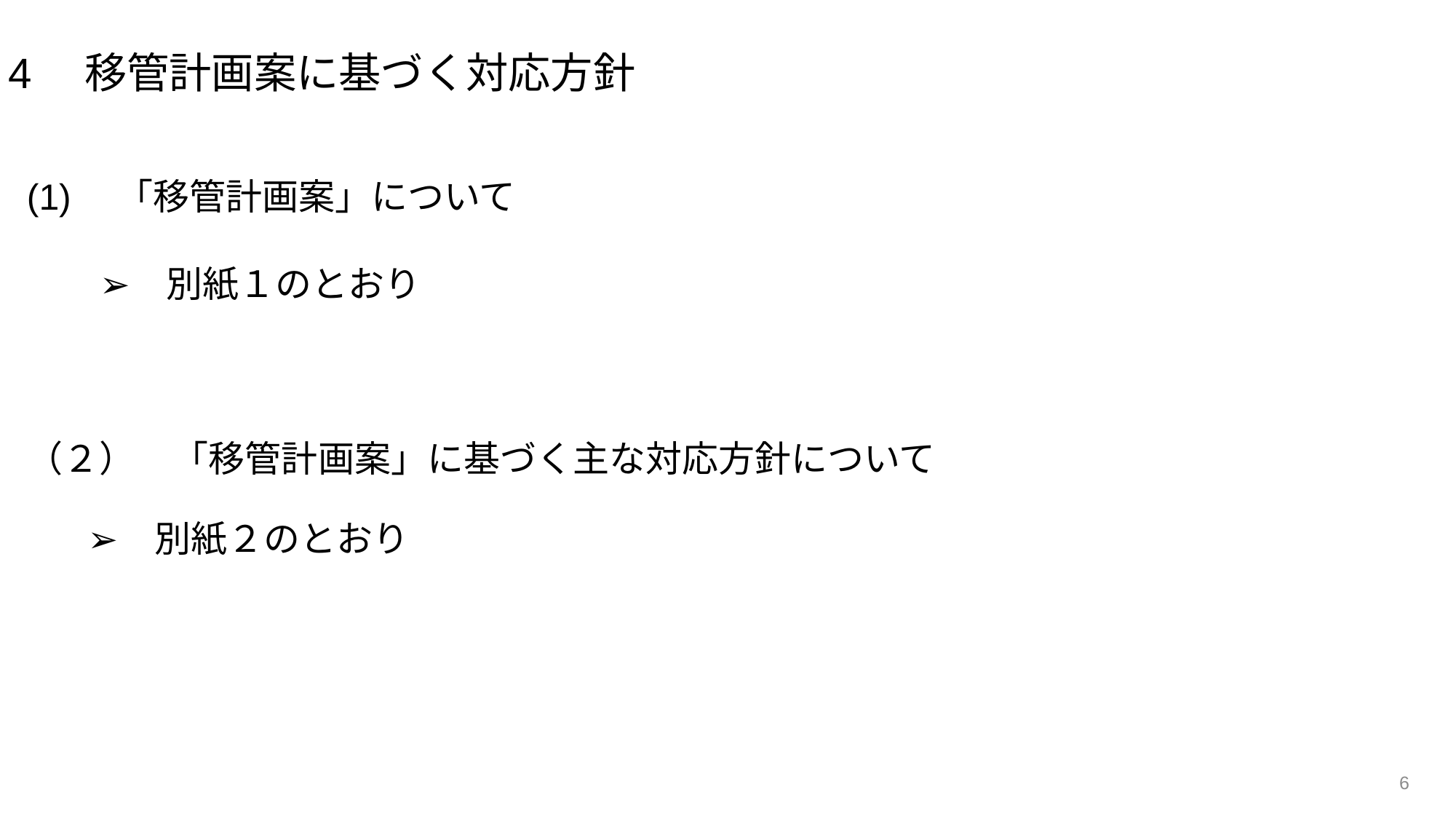

4　移管計画案に基づく対応方針
(1)　「移管計画案」について

　　➢　別紙１のとおり

（２）　「移管計画案」に基づく主な対応方針について

　　➢　別紙２のとおり

6